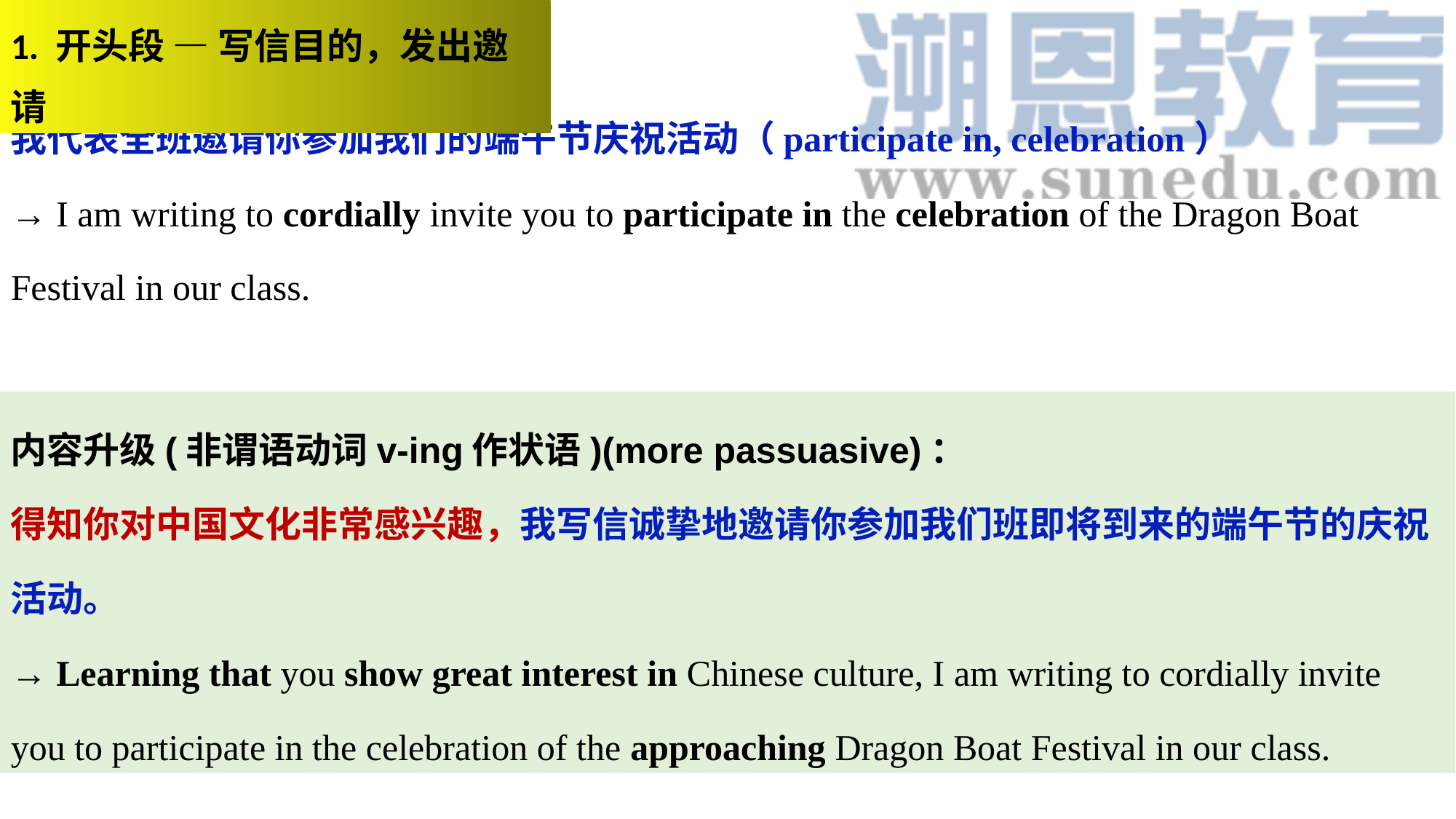

1. 开头段 — 写信目的，发出邀请
我代表全班邀请你参加我们的端午节庆祝活动（participate in, celebration）
→ I am writing to cordially invite you to participate in the celebration of the Dragon Boat Festival in our class.
内容升级(非谓语动词v-ing作状语)(more passuasive)：
得知你对中国文化非常感兴趣，我写信诚挚地邀请你参加我们班即将到来的端午节的庆祝活动。
→ Learning that you show great interest in Chinese culture, I am writing to cordially invite you to participate in the celebration of the approaching Dragon Boat Festival in our class.